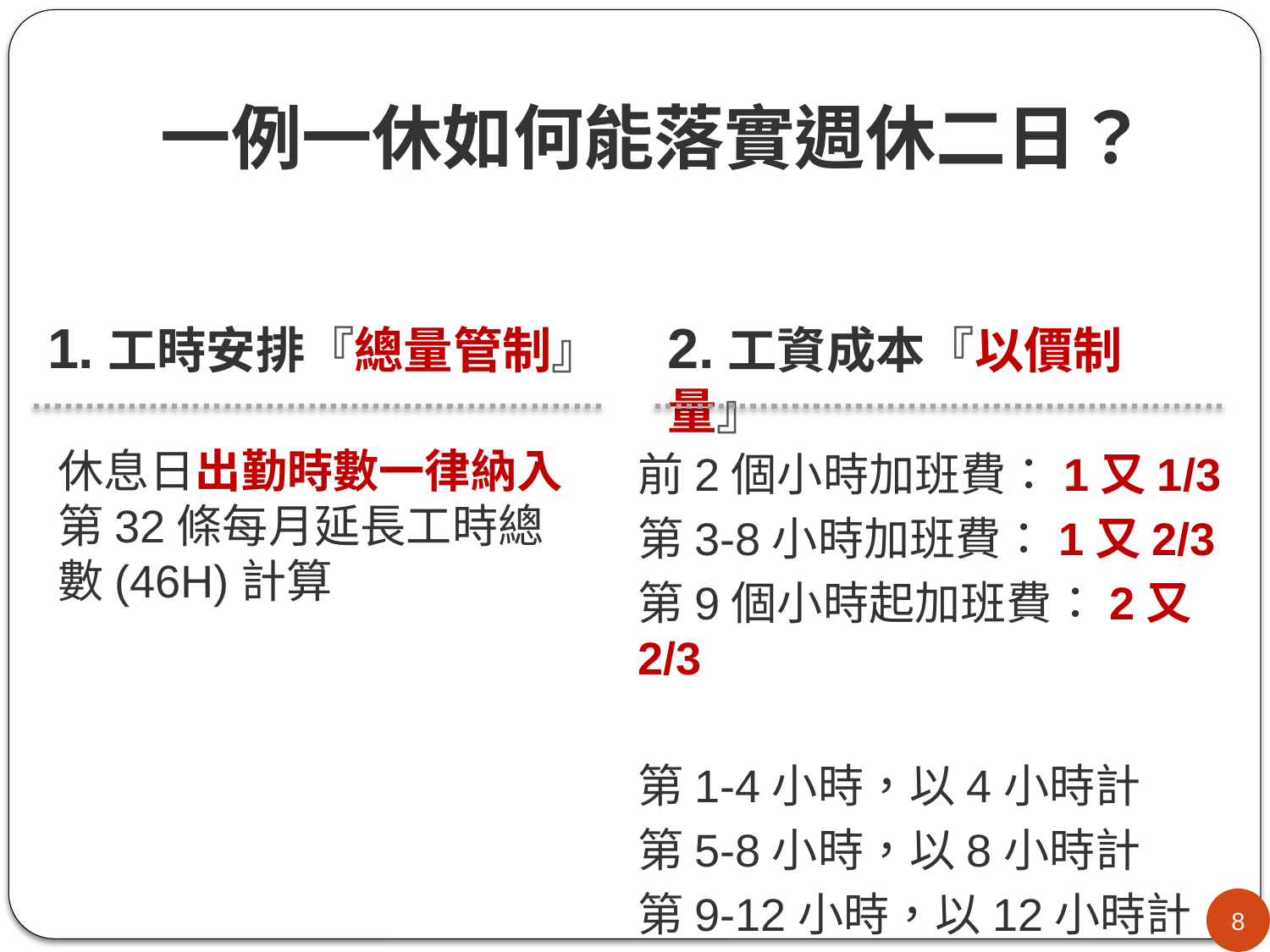

一例一休如何能落實週休二日？
1.工時安排『總量管制』
2.工資成本『以價制量』
休息日出勤時數一律納入第32條每月延長工時總數(46H)計算

前2個小時加班費：1又1/3
第3-8小時加班費：1又2/3
第9個小時起加班費：2又2/3

第1-4小時，以4小時計
第5-8小時，以8小時計
第9-12小時，以12小時計
8